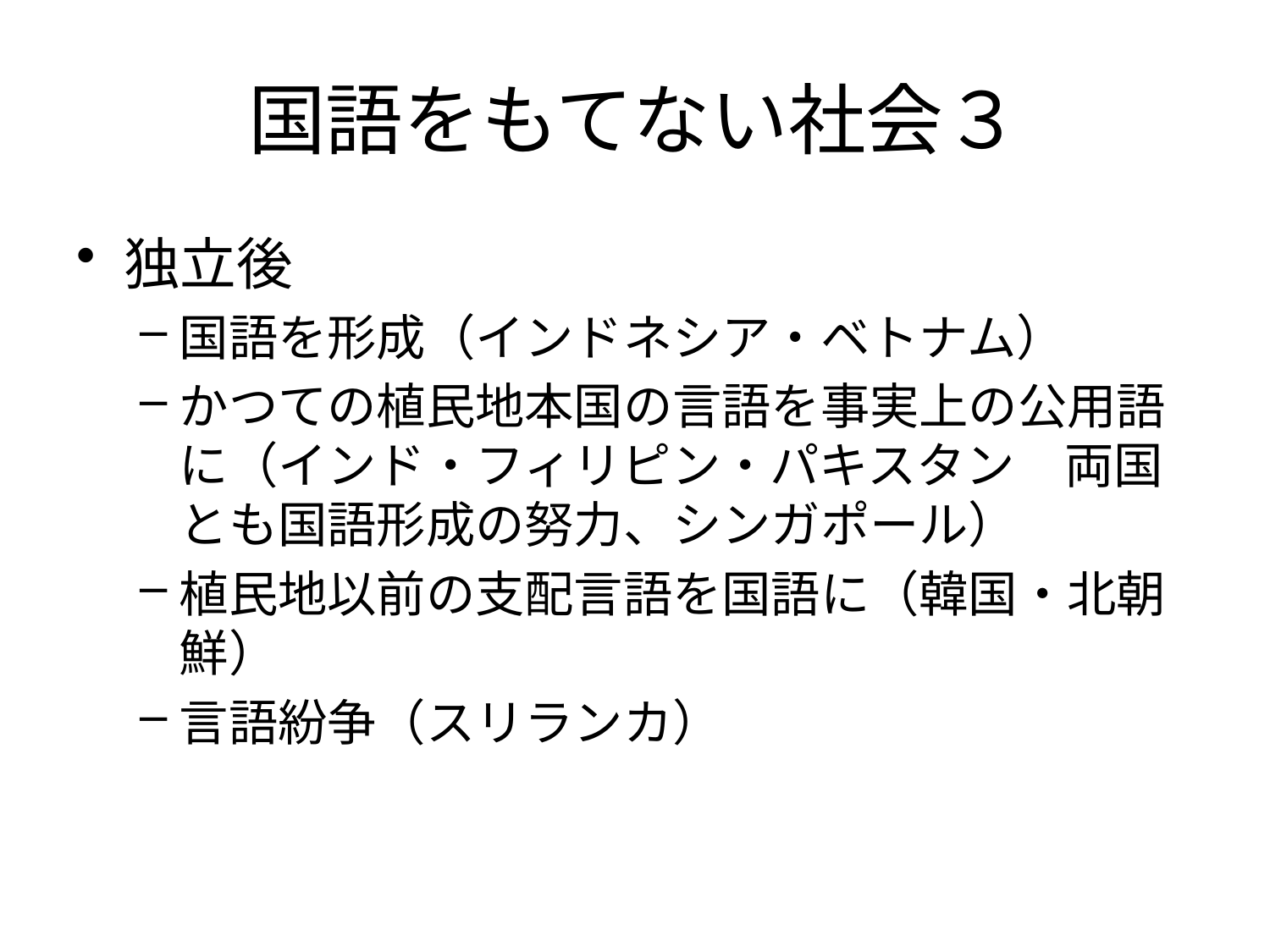

# 国語をもてない社会３
独立後
国語を形成（インドネシア・ベトナム）
かつての植民地本国の言語を事実上の公用語に（インド・フィリピン・パキスタン　両国とも国語形成の努力、シンガポール）
植民地以前の支配言語を国語に（韓国・北朝鮮）
言語紛争（スリランカ）